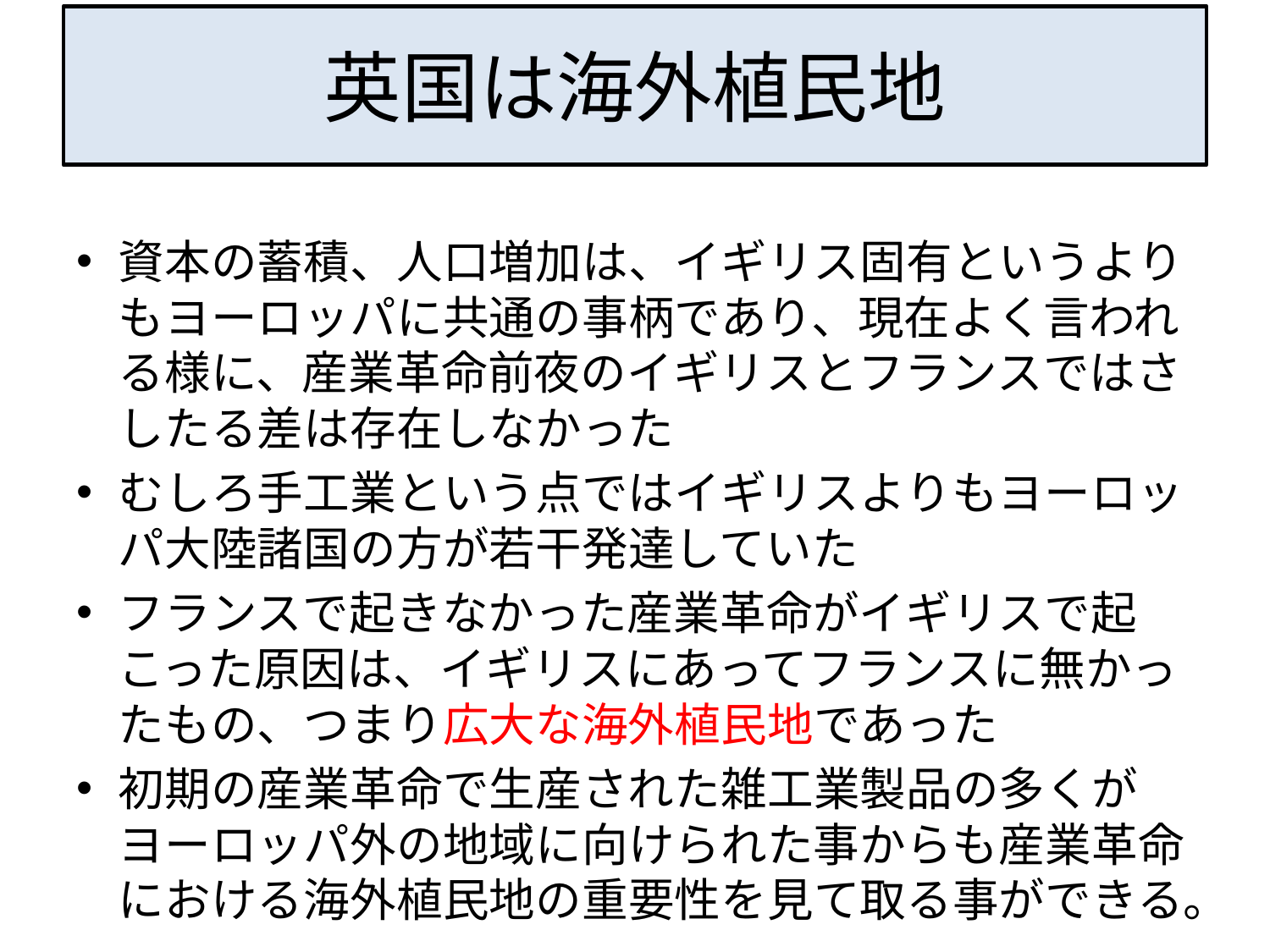

# 英国は海外植民地
資本の蓄積、人口増加は、イギリス固有というよりもヨーロッパに共通の事柄であり、現在よく言われる様に、産業革命前夜のイギリスとフランスではさしたる差は存在しなかった
むしろ手工業という点ではイギリスよりもヨーロッパ大陸諸国の方が若干発達していた
フランスで起きなかった産業革命がイギリスで起こった原因は、イギリスにあってフランスに無かったもの、つまり広大な海外植民地であった
初期の産業革命で生産された雑工業製品の多くがヨーロッパ外の地域に向けられた事からも産業革命における海外植民地の重要性を見て取る事ができる。